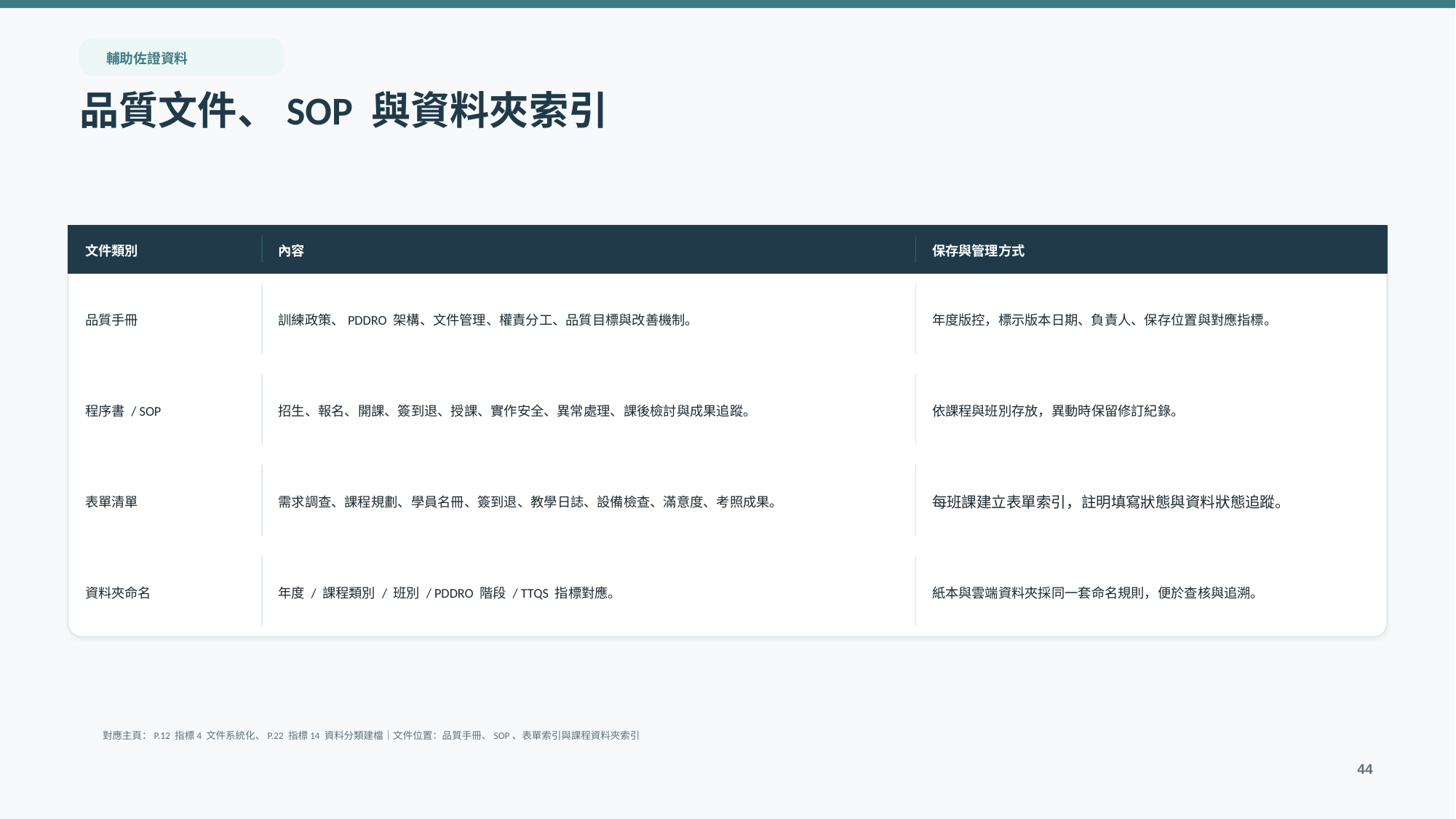

輔助佐證資料
品質文件、SOP 與資料夾索引

文件類別
內容
保存與管理方式

品質手冊
訓練政策、PDDRO 架構、文件管理、權責分工、品質目標與改善機制。
年度版控，標示版本日期、負責人、保存位置與對應指標。

程序書 / SOP
招生、報名、開課、簽到退、授課、實作安全、異常處理、課後檢討與成果追蹤。
依課程與班別存放，異動時保留修訂紀錄。

表單清單
需求調查、課程規劃、學員名冊、簽到退、教學日誌、設備檢查、滿意度、考照成果。
每班課建立表單索引，註明填寫狀態與資料狀態追蹤。

資料夾命名
年度 / 課程類別 / 班別 / PDDRO 階段 / TTQS 指標對應。
紙本與雲端資料夾採同一套命名規則，便於查核與追溯。

對應主頁：P.12 指標4 文件系統化、P.22 指標14 資料分類建檔｜文件位置：品質手冊、SOP、表單索引與課程資料夾索引
44